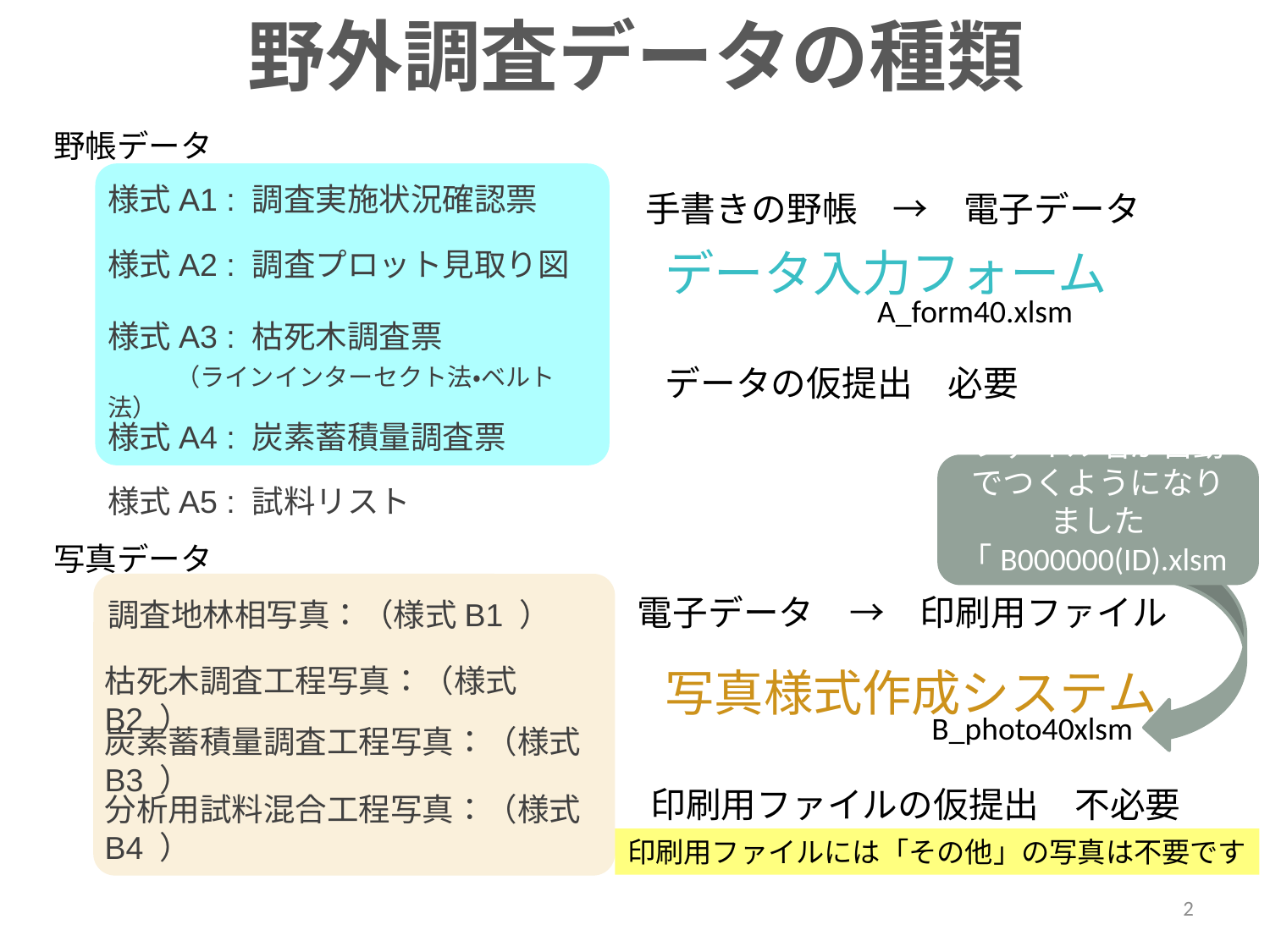

# 野外調査データの種類
野帳データ

様式A1 : 調査実施状況確認票
様式A2 : 調査プロット見取り図
様式A3 : 枯死木調査票
　     （ラインインターセクト法・ベルト法）
様式A4 : 炭素蓄積量調査票
手書きの野帳　→　電子データ
データ入力フォーム
A_form40.xlsm
データの仮提出　必要
ファイル名が自動でつくようになりました
「B000000(ID).xlsm」

様式A5 : 試料リスト
写真データ

調査地林相写真：（様式B1 ）
枯死木調査工程写真：（様式B2 ）
炭素蓄積量調査工程写真：（様式B3 ）
分析用試料混合工程写真：（様式B4 ）
電子データ　→　印刷用ファイル
写真様式作成システム
B_photo40xlsm
印刷用ファイルの仮提出　不必要
印刷用ファイルには「その他」の写真は不要です
2